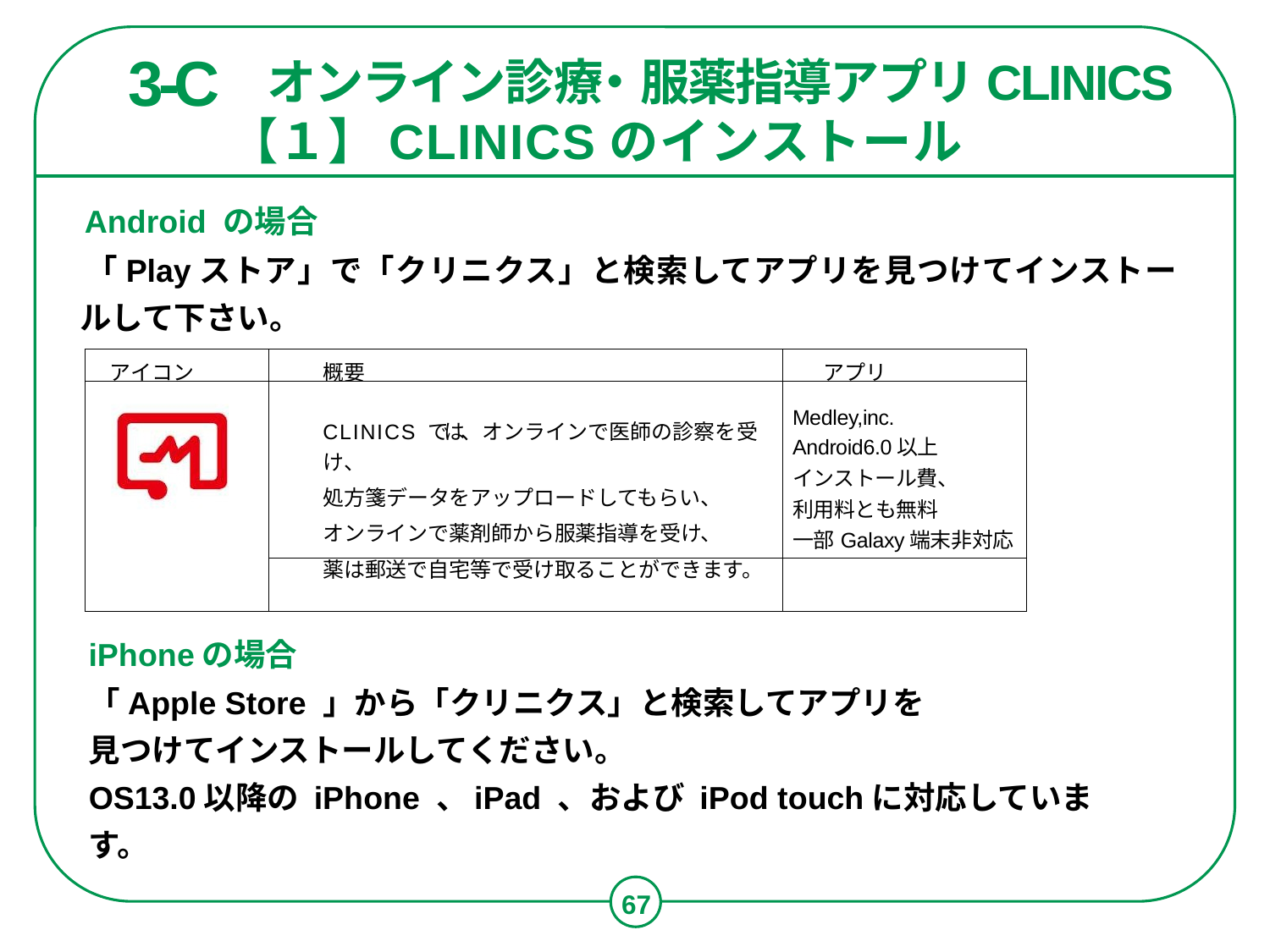

オンライン診療・服薬指導アプリCLINICS
【１】CLINICSのインストール
3-C
Android の場合
「Playストア」で「クリニクス」と検索してアプリを見つけてインストールして下さい。
| アイコン | 概要 | アプリ |
| --- | --- | --- |
|  | CLINICS では、オンラインで医師の診察を受け、 処方箋データをアップロードしてもらい、 オンラインで薬剤師から服薬指導を受け、 薬は郵送で自宅等で受け取ることができます。 | Medley,inc. Android6.0以上 インストール費、 利用料とも無料 一部Galaxy端末非対応 |
|  |  |  |

iPhoneの場合
「Apple Store 」から「クリニクス」と検索してアプリを
見つけてインストールしてください。
OS13.0以降の iPhone 、 iPad 、および iPod touchに対応しています。